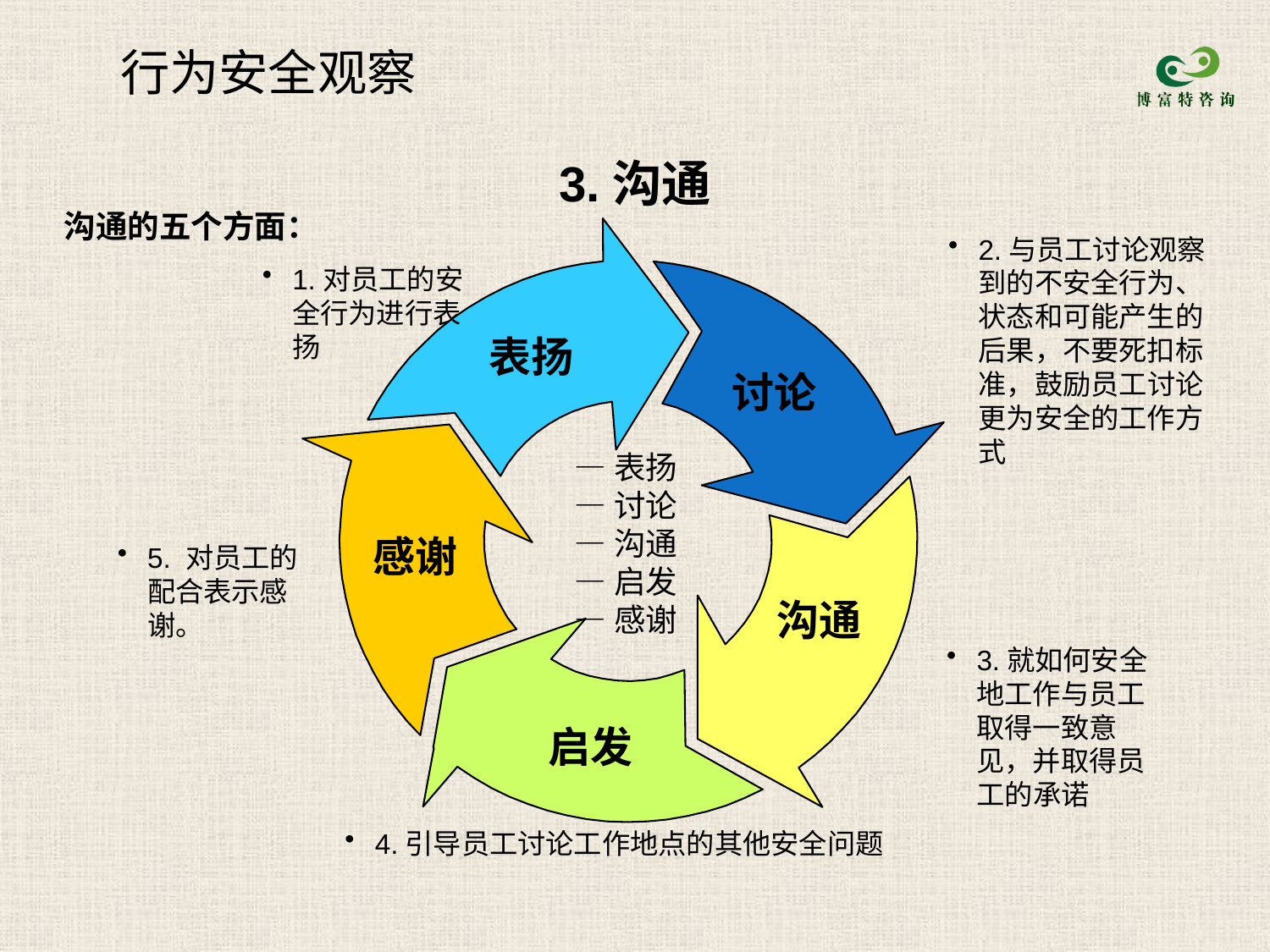

行为安全观察
3.沟通
沟通的五个方面：

2.与员工讨论观察到的不安全行为、状态和可能产生的后果，不要死扣标准，鼓励员工讨论更为安全的工作方式
1.对员工的安全行为进行表扬

表扬
讨论

—表扬
—讨论
—沟通
—启发
—感谢

5. 对员工的配合表示感谢。
感谢
沟通

3.就如何安全地工作与员工取得一致意见，并取得员工的承诺
启发
4.引导员工讨论工作地点的其他安全问题